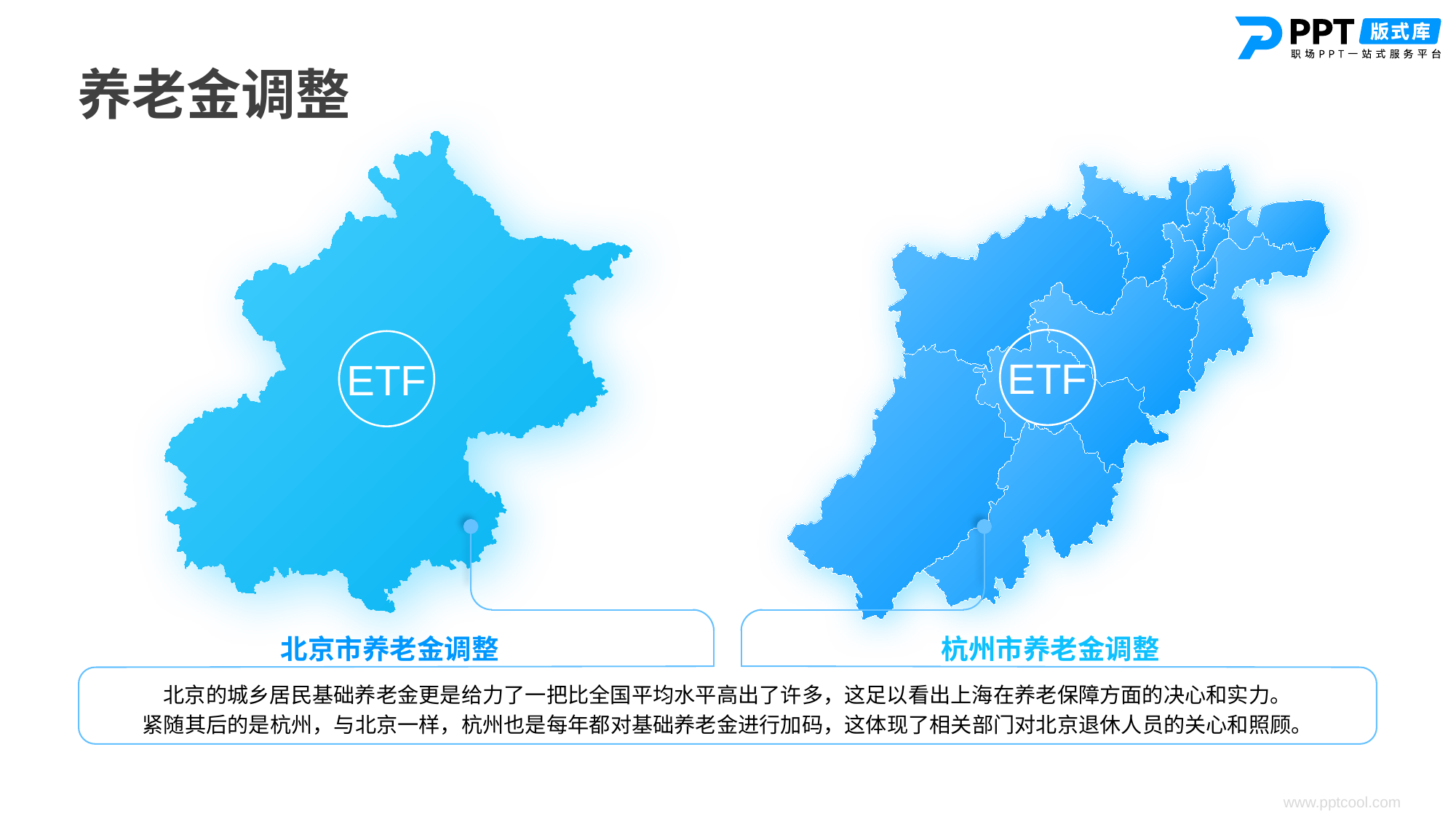

养老金调整

ETF

ETF

北京市养老金调整
杭州市养老金调整

北京的城乡居民基础养老金更是给力了一把比全国平均水平高出了许多，这足以看出上海在养老保障方面的决心和实力。
紧随其后的是杭州，与北京一样，杭州也是每年都对基础养老金进行加码，这体现了相关部门对北京退休人员的关心和照顾。
www.pptcool.com